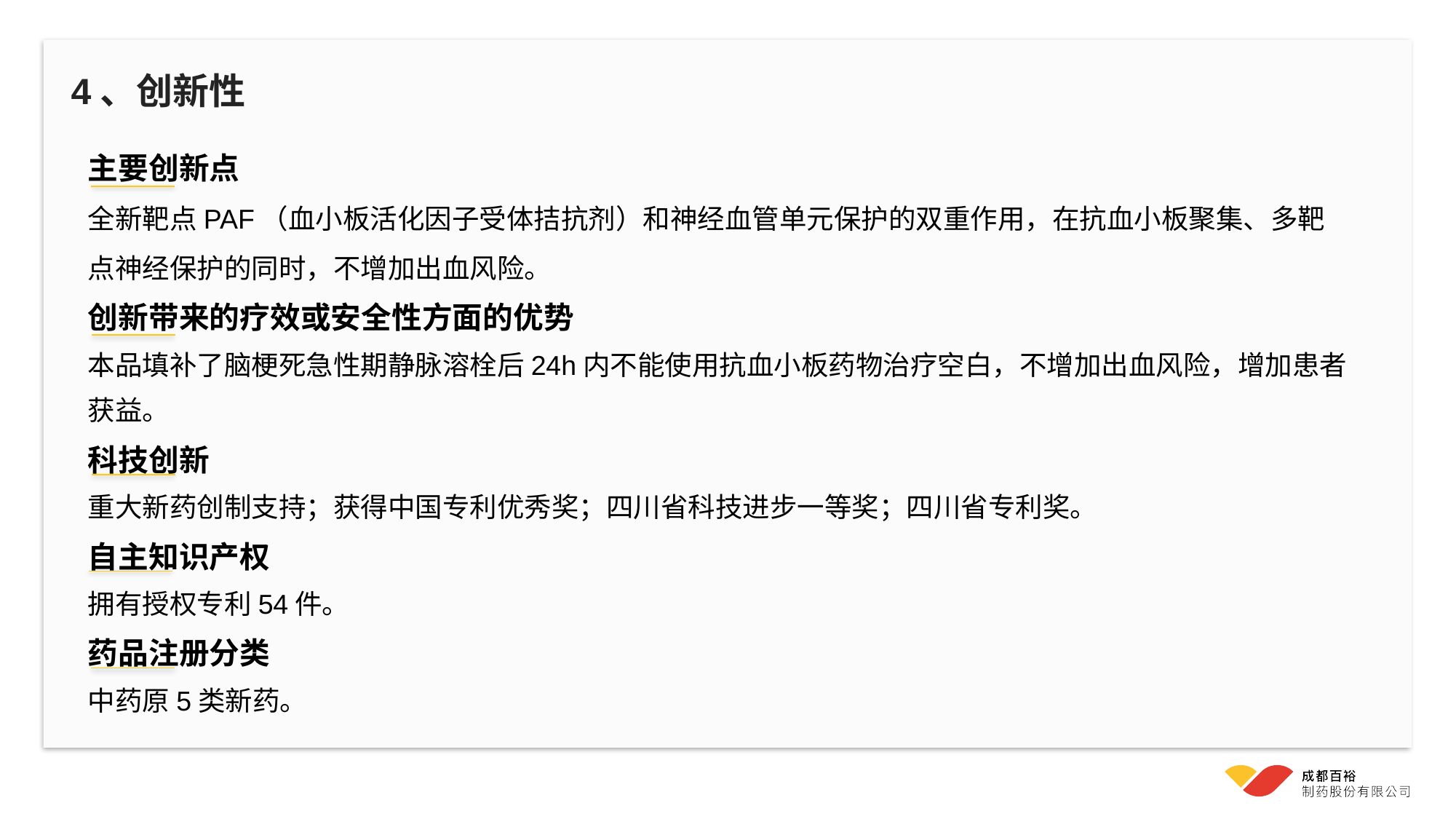

4、创新性
主要创新点
全新靶点PAF（血小板活化因子受体拮抗剂）和神经血管单元保护的双重作用，在抗血小板聚集、多靶点神经保护的同时，不增加出血风险。
创新带来的疗效或安全性方面的优势
本品填补了脑梗死急性期静脉溶栓后24h内不能使用抗血小板药物治疗空白，不增加出血风险，增加患者获益。
科技创新
重大新药创制支持；获得中国专利优秀奖；四川省科技进步一等奖；四川省专利奖。
自主知识产权
拥有授权专利54件。
药品注册分类
中药原5类新药。